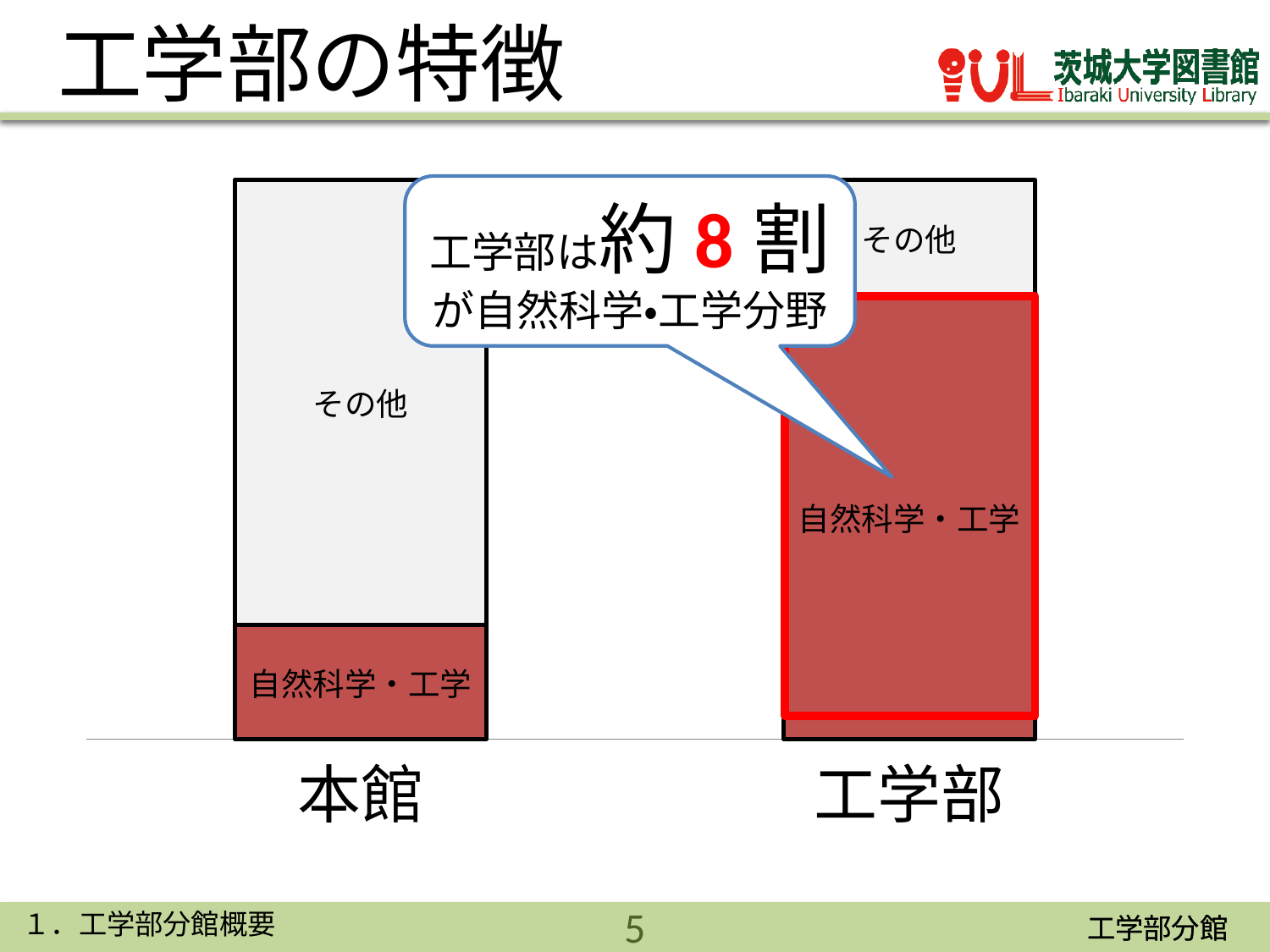

# 工学部の特徴

### Chart

| Category | 自然科学・工学 | その他 |
|---|---|---|
| 本館 | 148144.0 | 578647.0 |
| 工学部 | 132696.0 | 34761.0 |
工学部は約8割
が自然科学・工学分野

１．工学部分館概要
5